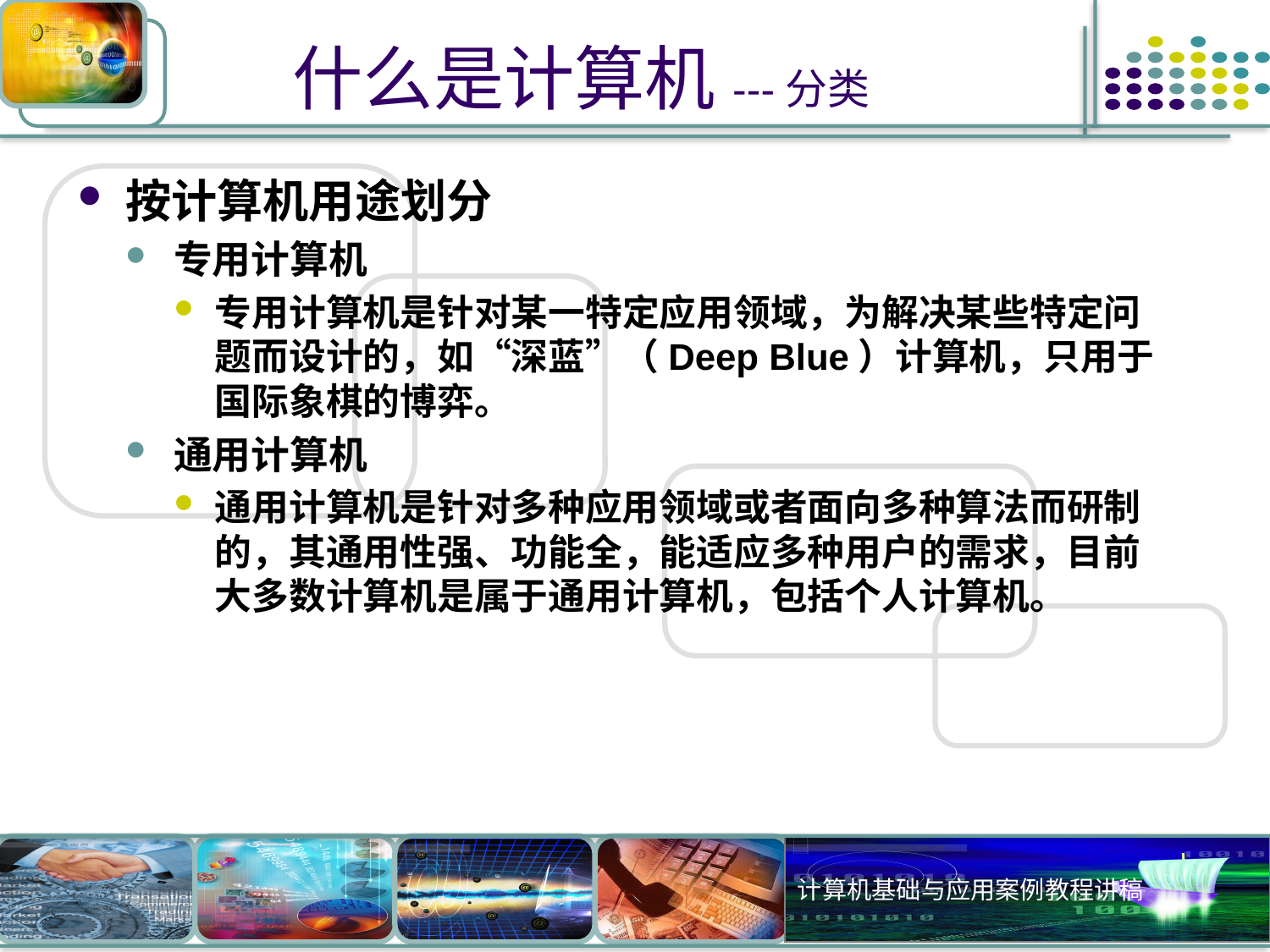

# 什么是计算机---分类
按计算机用途划分
专用计算机
专用计算机是针对某一特定应用领域，为解决某些特定问题而设计的，如“深蓝”（Deep Blue）计算机，只用于国际象棋的博弈。
通用计算机
通用计算机是针对多种应用领域或者面向多种算法而研制的，其通用性强、功能全，能适应多种用户的需求，目前大多数计算机是属于通用计算机，包括个人计算机。